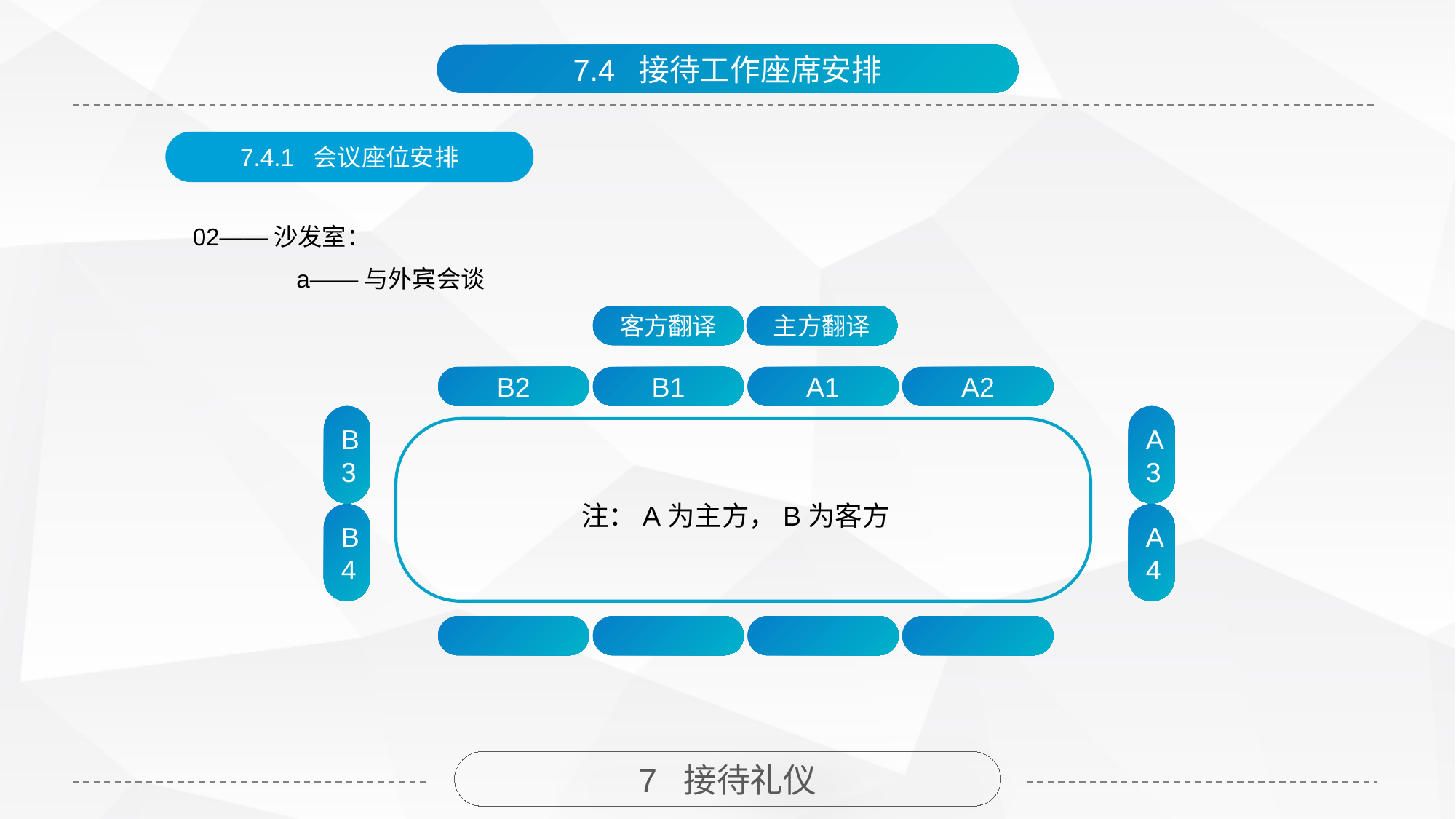

7.4  接待工作座席安排
7.4.1  会议座位安排
02——沙发室：
a——与外宾会谈
客方翻译
主方翻译
B2
B1
A1
A2
B3
A3

注：A为主方，B为客方
B4
A4

7  接待礼仪